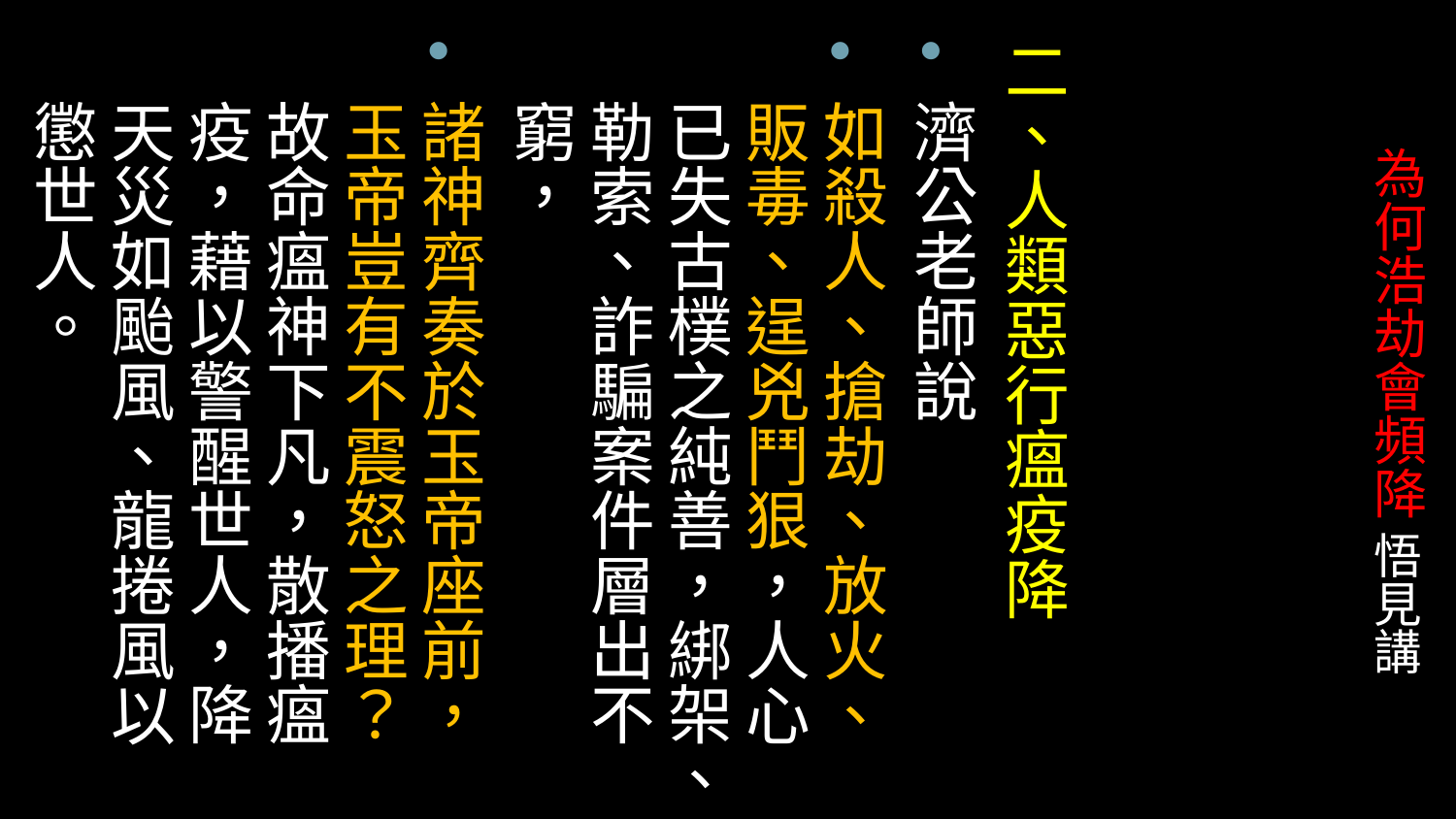

二、人類惡行瘟疫降
濟公老師說
如殺人、搶劫、放火、販毒、逞兇鬥狠，人心已失古樸之純善，綁架、勒索、詐騙案件層出不窮，
諸神齊奏於玉帝座前，玉帝豈有不震怒之理？故命瘟神下凡，散播瘟疫，藉以警醒世人，降天災如颱風、龍捲風以懲世人。
# 為何浩劫會頻降 悟見講